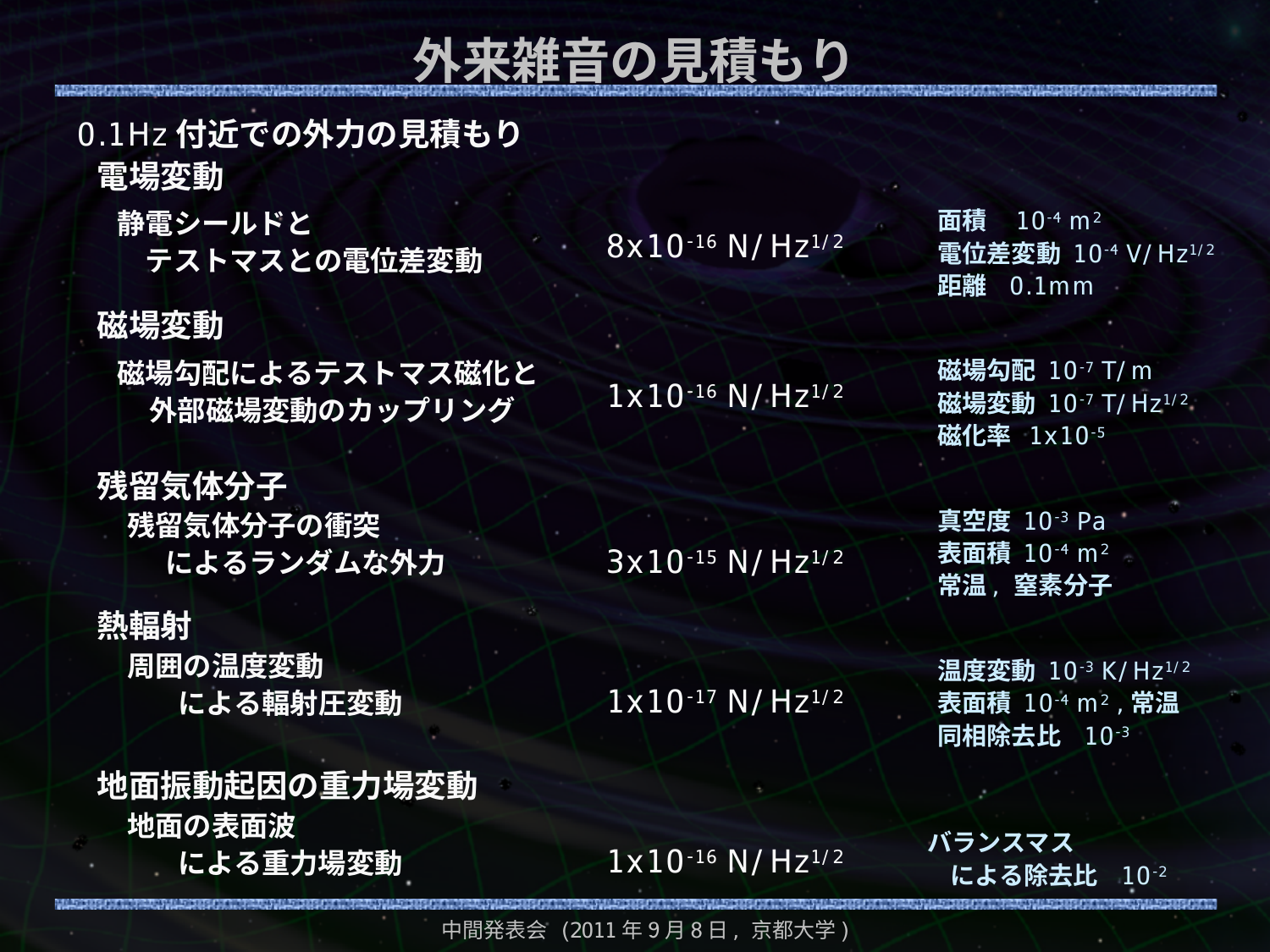

# 外来雑音の見積もり
0.1Hz付近での外力の見積もり
電場変動
静電シールドと
　テストマスとの電位差変動
面積    10-4 m2
電位差変動 10-4 V/Hz1/2
距離   0.1mm
 8x10-16 N/Hz1/2
磁場変動
磁場勾配によるテストマス磁化と
    外部磁場変動のカップリング
磁場勾配 10-7 T/m
磁場変動 10-7 T/Hz1/2
磁化率  1x10-5
 1x10-16 N/Hz1/2
残留気体分子
真空度 10-3 Pa
表面積 10-4 m2
常温, 窒素分子
残留気体分子の衝突
     によるランダムな外力
 3x10-15 N/Hz1/2
熱輻射
周囲の温度変動
       による輻射圧変動
温度変動 10-3 K/Hz1/2
表面積 10-4 m2 ,常温
同相除去比   10-3
 1x10-17 N/Hz1/2
地面振動起因の重力場変動
地面の表面波
       による重力場変動
バランスマス
   による除去比   10-2
 1x10-16 N/Hz1/2
中間発表会  (2011年9月8日, 京都大学)